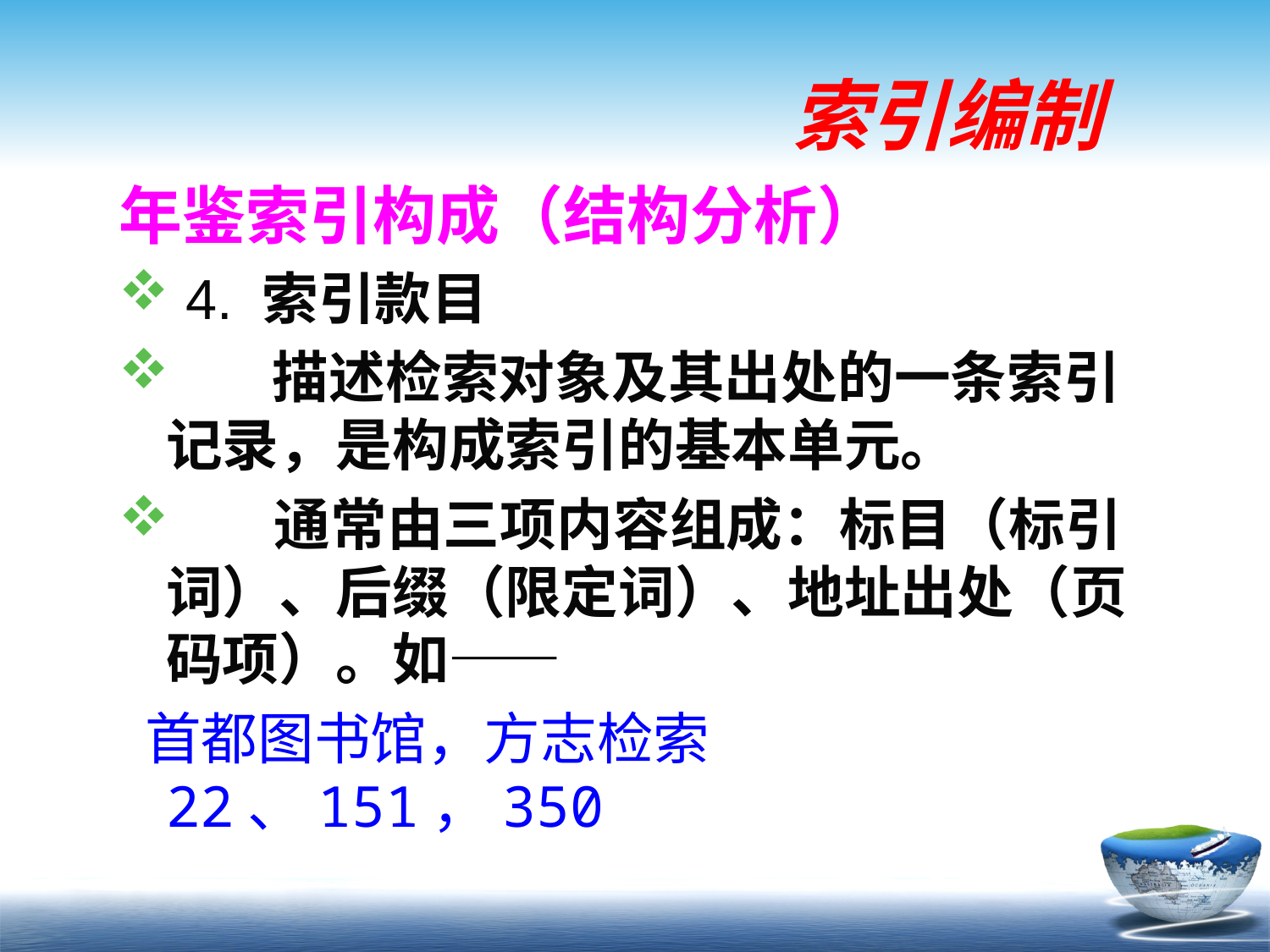

# 索引编制
年鉴索引构成（结构分析）
 4. 索引款目
       描述检索对象及其出处的一条索引记录，是构成索引的基本单元。
       通常由三项内容组成：标目（标引词）、后缀（限定词）、地址出处（页码项）。如——
 首都图书馆，方志检索  22、151，350